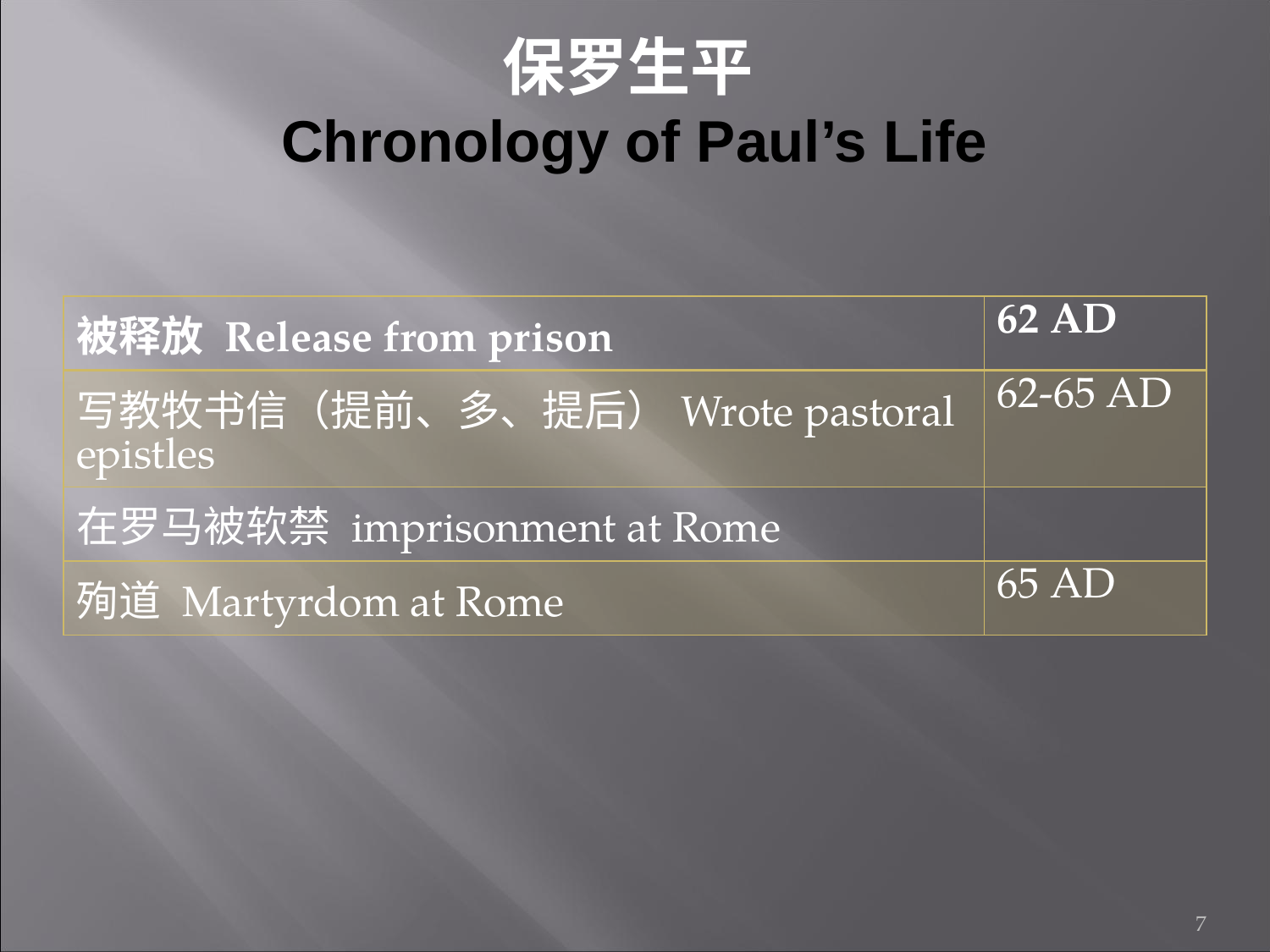

# 保罗生平 Chronology of Paul’s Life
| 被释放 Release from prison | 62 AD |
| --- | --- |
| 写教牧书信（提前、多、提后）Wrote pastoral epistles | 62-65 AD |
| 在罗马被软禁 imprisonment at Rome |  |
| 殉道 Martyrdom at Rome | 65 AD |
7